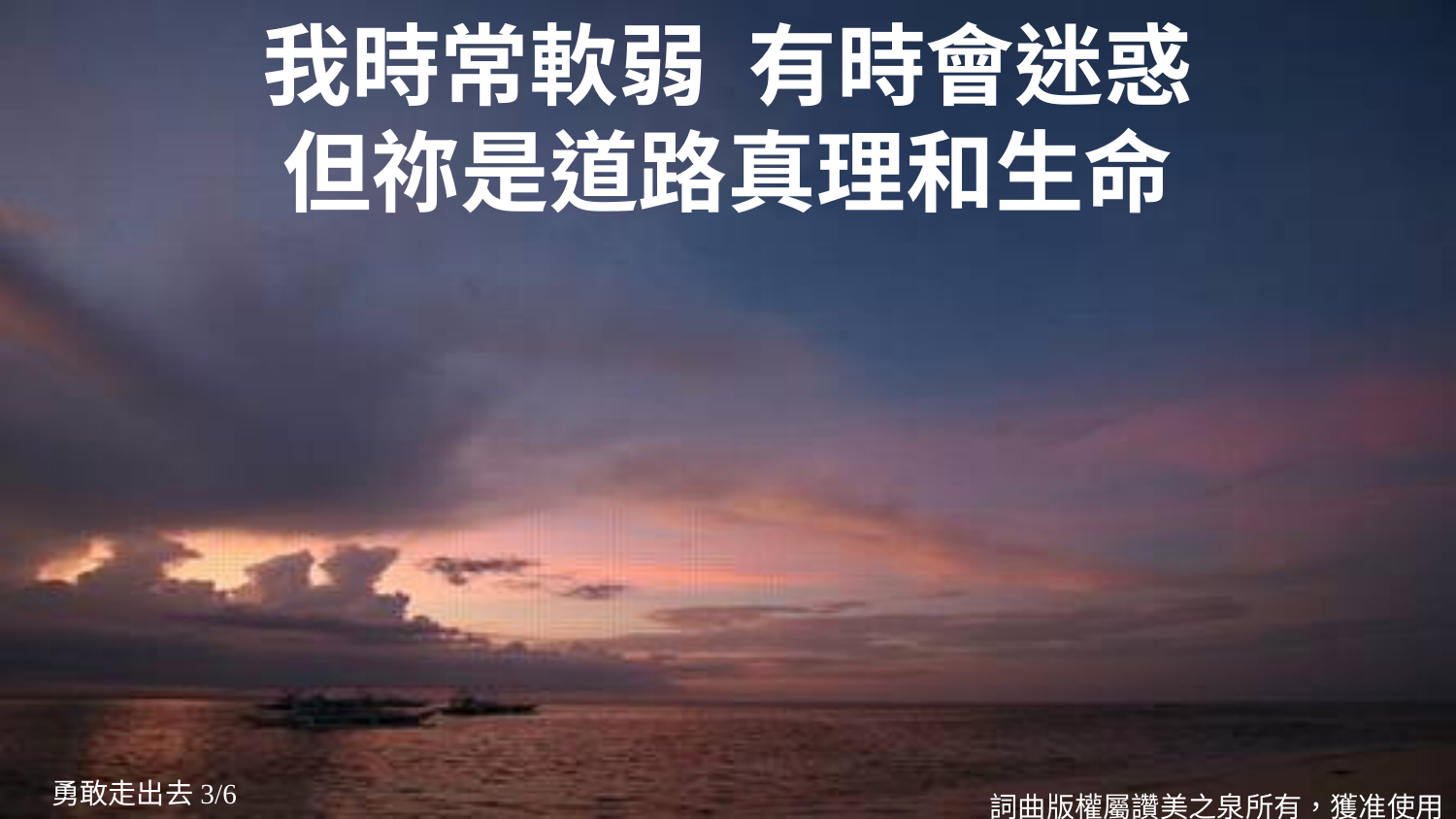

我時常軟弱  有時會迷惑
但祢是道路真理和生命
勇敢走出去3/6
詞曲版權屬讚美之泉所有，獲准使用